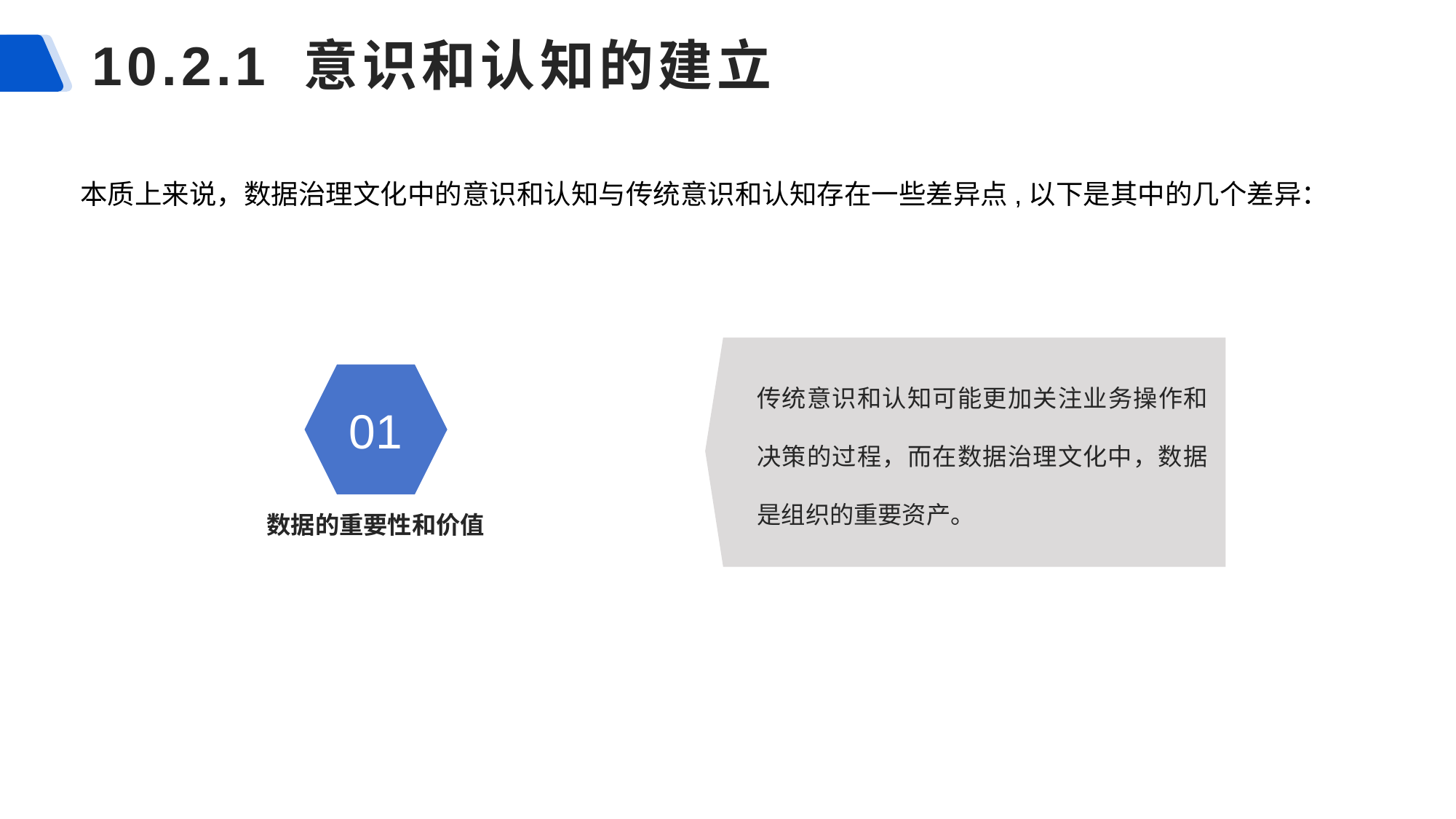

# 10.2.1 意识和认知的建立
本质上来说，数据治理文化中的意识和认知与传统意识和认知存在一些差异点,以下是其中的几个差异：

传统意识和认知可能更加关注业务操作和决策的过程，而在数据治理文化中，数据是组织的重要资产。

01
数据的重要性和价值